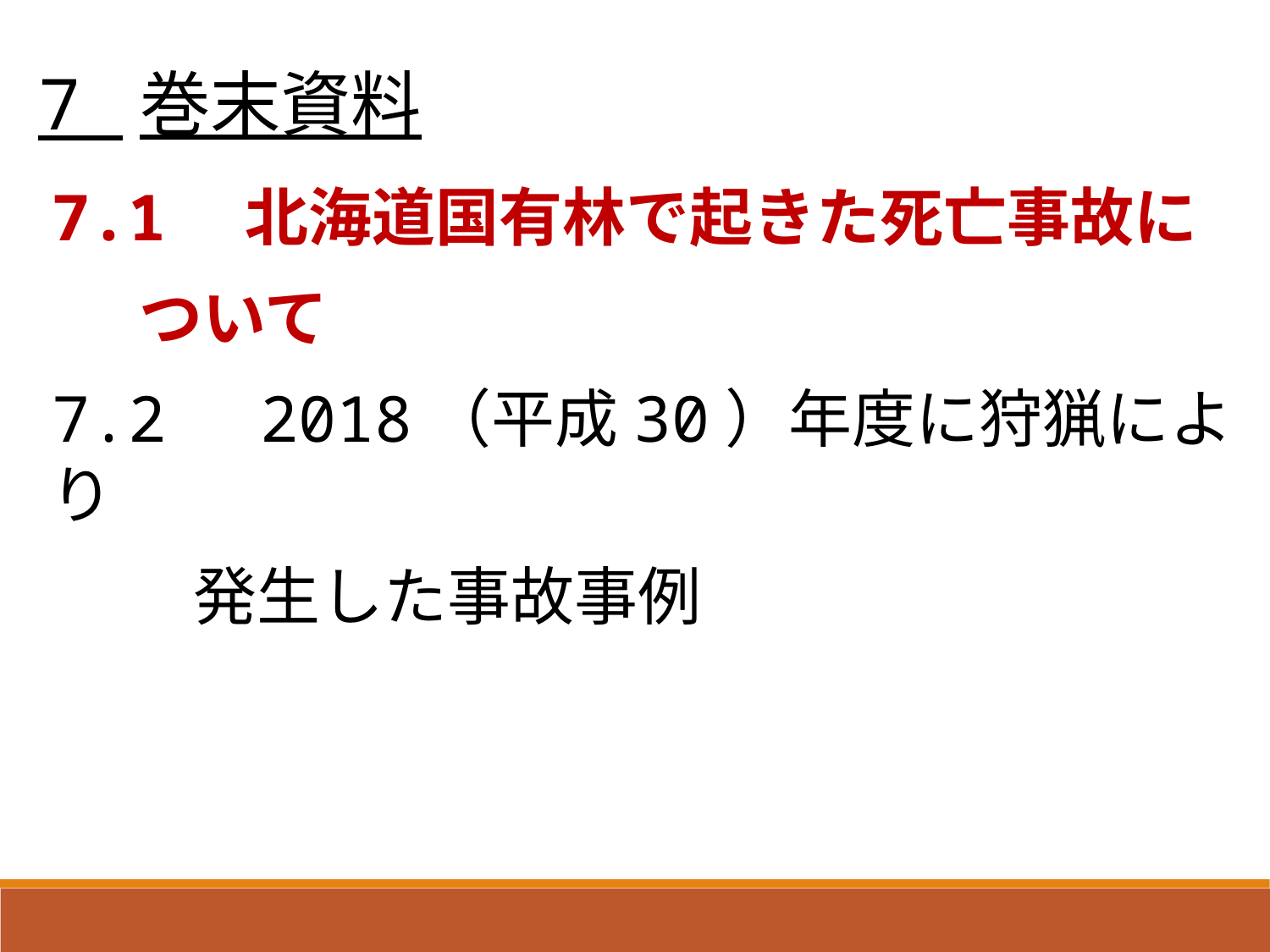

7 巻末資料
7.1　北海道国有林で起きた死亡事故に
     ついて
7.2　2018（平成30）年度に狩猟により
　　 発生した事故事例